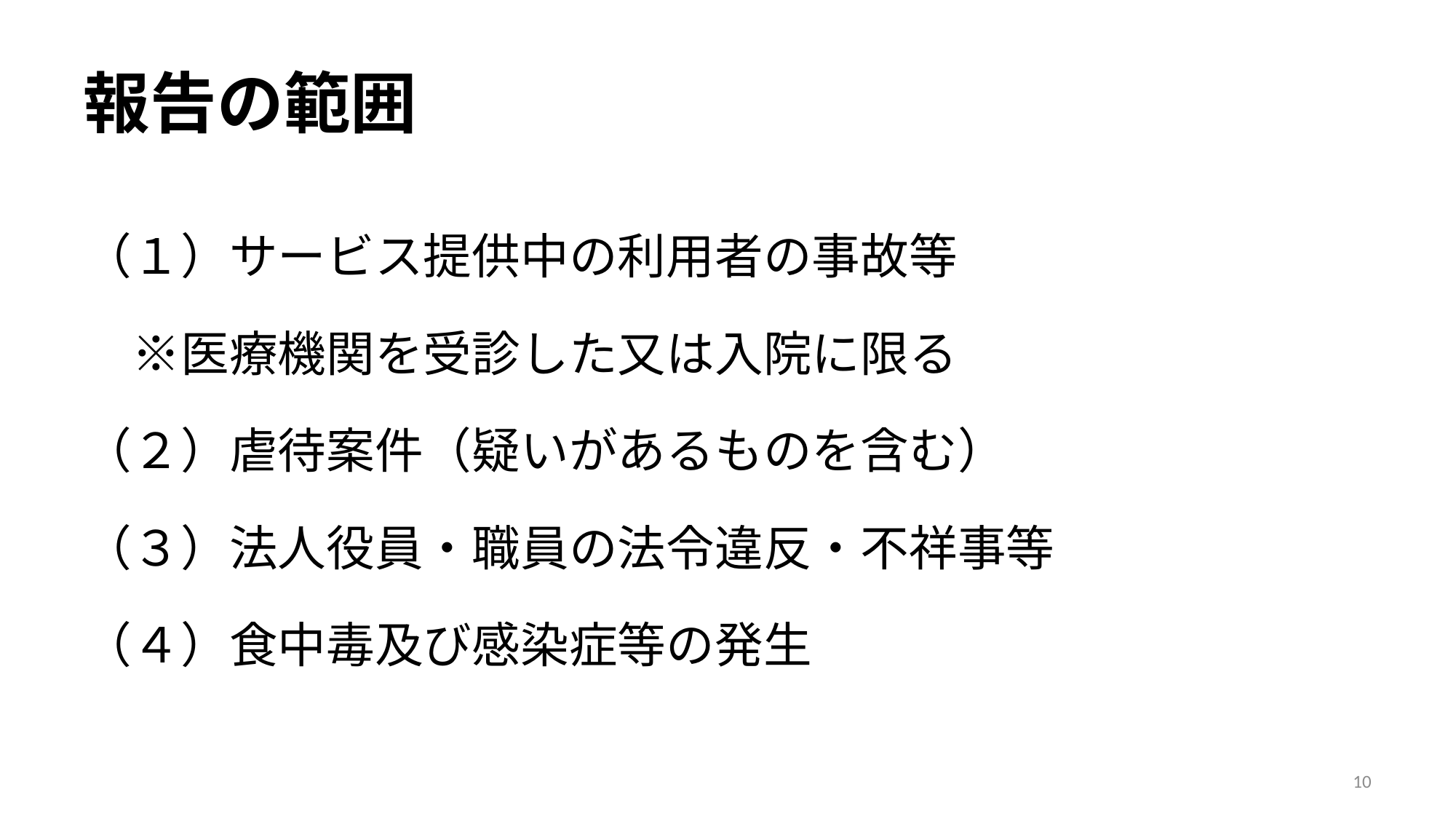

# 報告の範囲
（１）サービス提供中の利用者の事故等
　※医療機関を受診した又は入院に限る
（２）虐待案件（疑いがあるものを含む）
（３）法人役員・職員の法令違反・不祥事等
（４）食中毒及び感染症等の発生
10